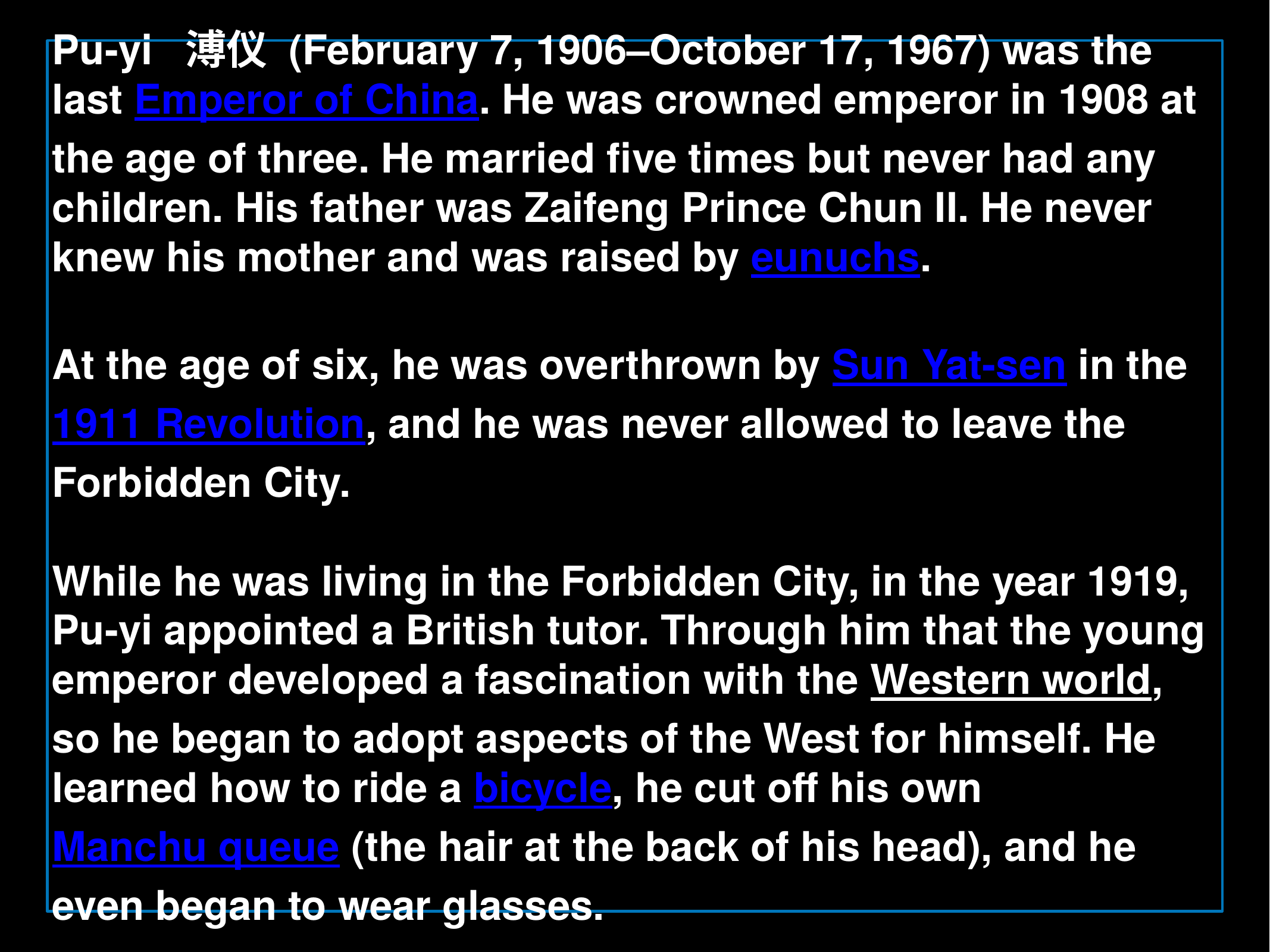

# Pu-yi  溥仪 (February 7, 1906–October 17, 1967) was the last Emperor of China. He was crowned emperor in 1908 at the age of three. He married five times but never had any children. His father was Zaifeng Prince Chun II. He never knew his mother and was raised by eunuchs.

At the age of six, he was overthrown by Sun Yat-sen in the 1911 Revolution, and he was never allowed to leave the Forbidden City.

While he was living in the Forbidden City, in the year 1919, Pu-yi appointed a British tutor. Through him that the young emperor developed a fascination with the Western world, so he began to adopt aspects of the West for himself. He learned how to ride a bicycle, he cut off his own Manchu queue (the hair at the back of his head), and he even began to wear glasses.